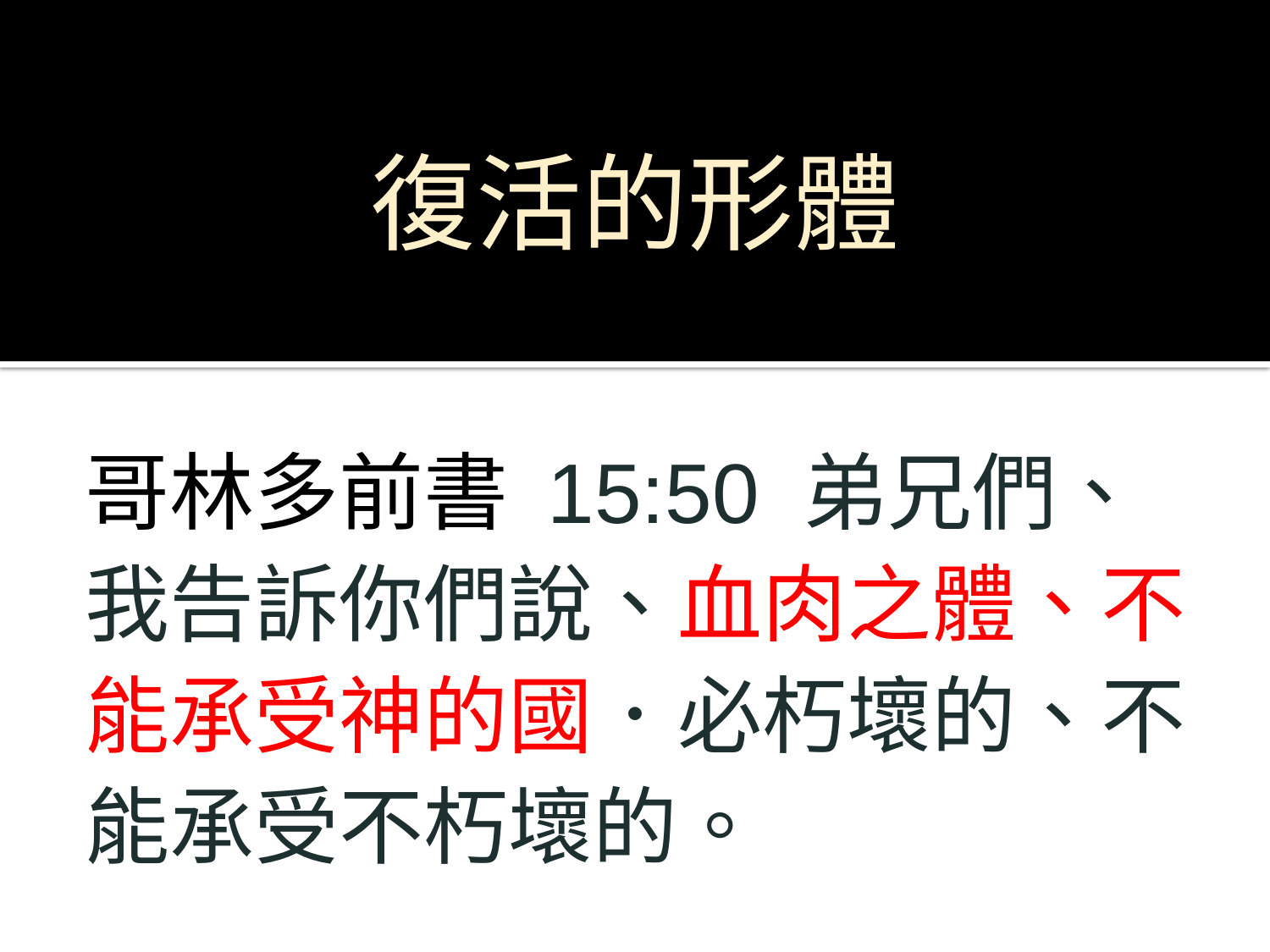

# 復活的形體
哥林多前書 15:50 弟兄們、我告訴你們說、血肉之體、不能承受神的國．必朽壞的、不能承受不朽壞的。